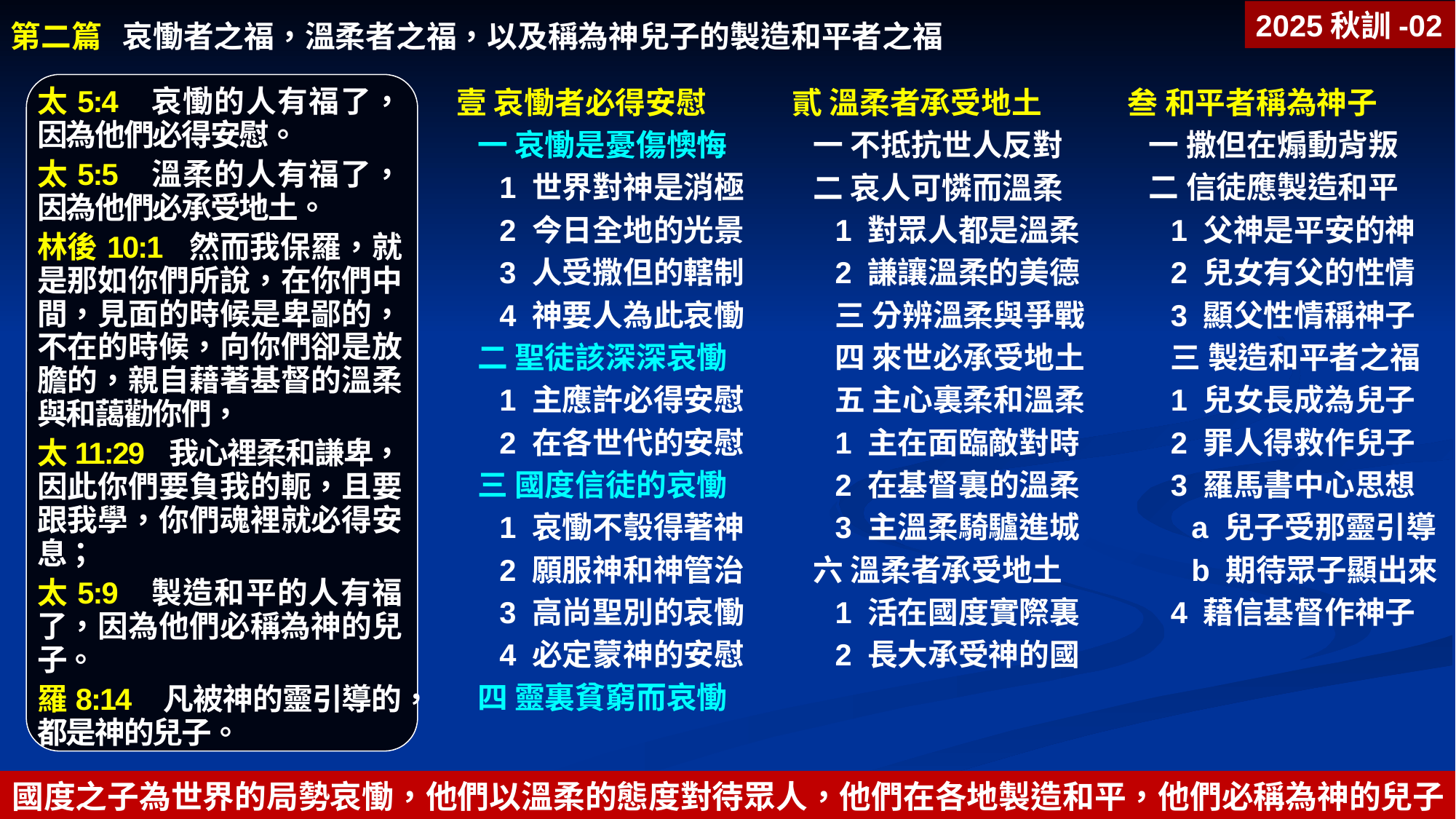

第二篇   哀慟者之福，溫柔者之福，以及稱為神兒子的製造和平者之福
2025秋訓-02
壹 哀慟者必得安慰
一 哀慟是憂傷懊悔
1 世界對神是消極
2 今日全地的光景
3 人受撒但的轄制
4 神要人為此哀慟
二 聖徒該深深哀慟
1 主應許必得安慰
2 在各世代的安慰
三 國度信徒的哀慟
1 哀慟不彀得著神
2 願服神和神管治
3 高尚聖別的哀慟
4 必定蒙神的安慰
四 靈裏貧窮而哀慟
貳 溫柔者承受地土
一 不抵抗世人反對
二 哀人可憐而溫柔
1 對眾人都是溫柔
2 謙讓溫柔的美德
三 分辨溫柔與爭戰
四 來世必承受地土
五 主心裏柔和溫柔
1 主在面臨敵對時
2 在基督裏的溫柔
3 主溫柔騎驢進城
六 溫柔者承受地土
1 活在國度實際裏
2 長大承受神的國

叁 和平者稱為神子
一 撒但在煽動背叛
二 信徒應製造和平
1 父神是平安的神
2 兒女有父的性情
3 顯父性情稱神子
三 製造和平者之福
1 兒女長成為兒子
2 罪人得救作兒子
3 羅馬書中心思想
a 兒子受那靈引導
b 期待眾子顯出來
4 藉信基督作神子

太5:4	哀慟的人有福了，因為他們必得安慰。
太5:5	溫柔的人有福了，因為他們必承受地土。
林後10:1  然而我保羅，就是那如你們所說，在你們中間，見面的時候是卑鄙的，不在的時候，向你們卻是放膽的，親自藉著基督的溫柔與和藹勸你們，
太11:29	  我心裡柔和謙卑，因此你們要負我的軛，且要跟我學，你們魂裡就必得安息；
太5:9	製造和平的人有福了，因為他們必稱為神的兒子。
羅8:14   凡被神的靈引導的，都是神的兒子。
國度之子為世界的局勢哀慟，他們以溫柔的態度對待眾人，他們在各地製造和平，他們必稱為神的兒子。